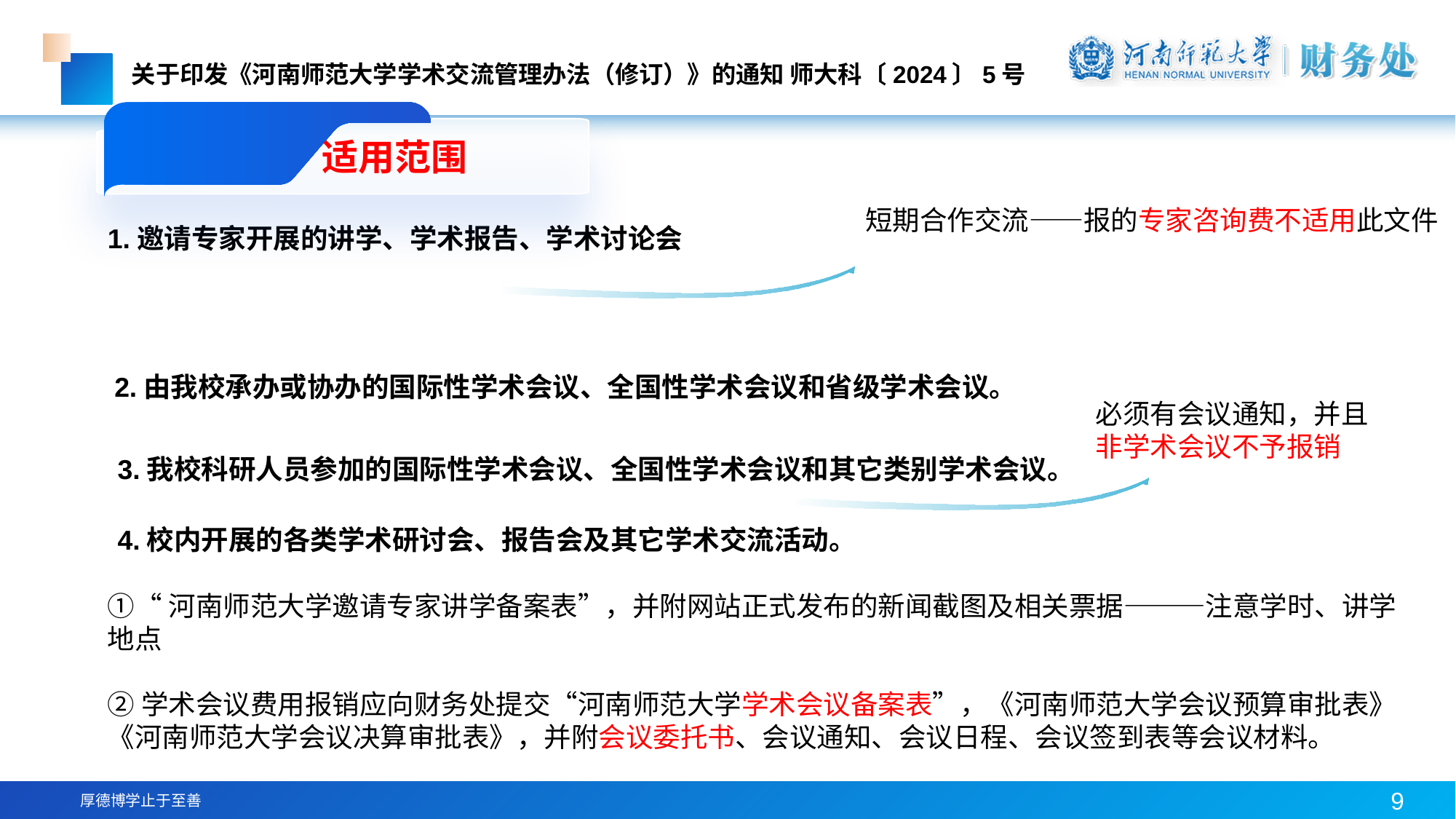

关于印发《河南师范大学学术交流管理办法（修订）》的通知 师大科〔2024〕5号

适用范围
短期合作交流——报的专家咨询费不适用此文件
1.邀请专家开展的讲学、学术报告、学术讨论会

2.由我校承办或协办的国际性学术会议、全国性学术会议和省级学术会议。
必须有会议通知，并且非学术会议不予报销
3.我校科研人员参加的国际性学术会议、全国性学术会议和其它类别学术会议。

4.校内开展的各类学术研讨会、报告会及其它学术交流活动。
①“河南师范大学邀请专家讲学备案表”，并附网站正式发布的新闻截图及相关票据———注意学时、讲学地点

②学术会议费用报销应向财务处提交“河南师范大学学术会议备案表”，《河南师范大学会议预算审批表》《河南师范大学会议决算审批表》，并附会议委托书、会议通知、会议日程、会议签到表等会议材料。